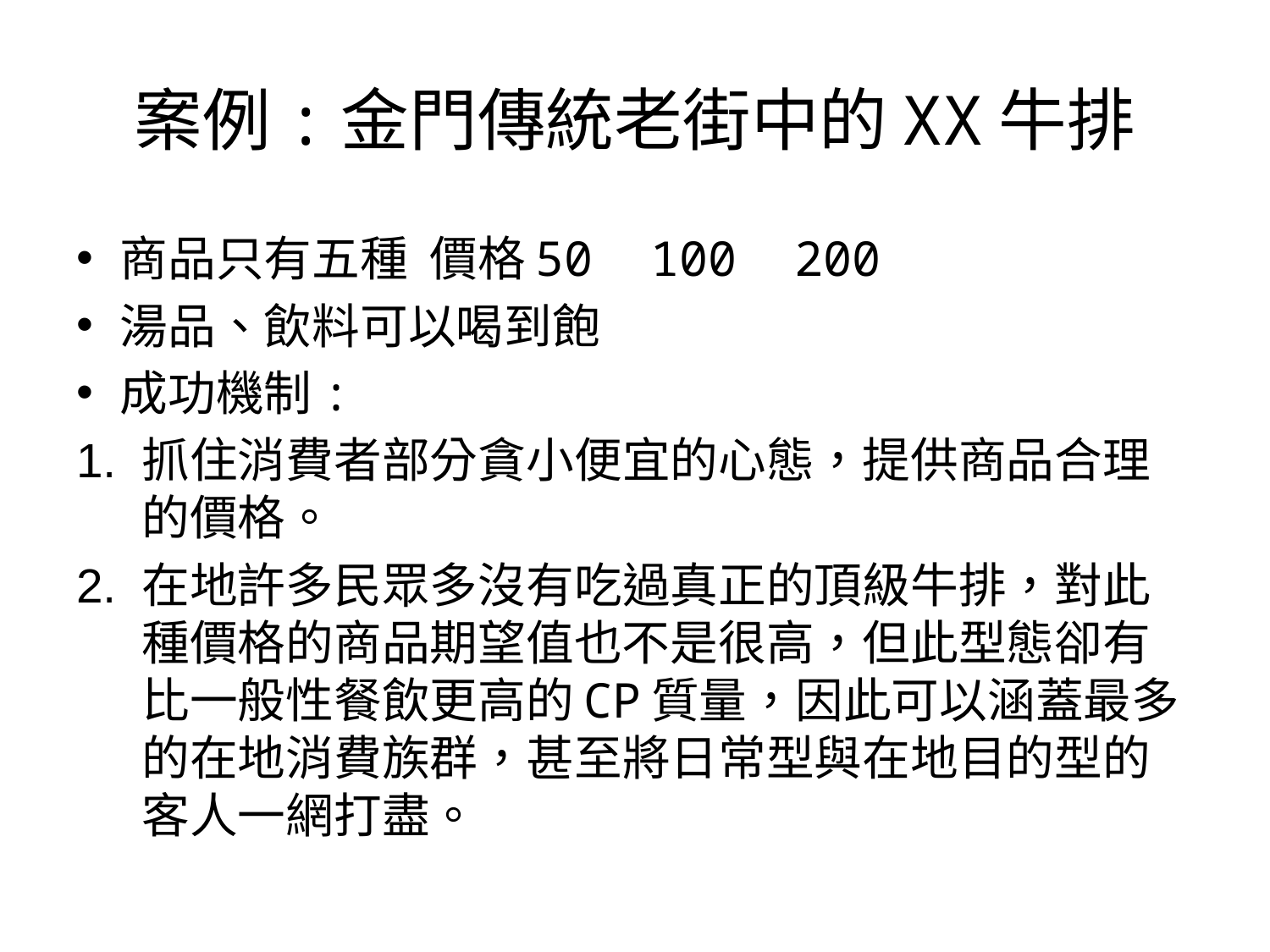

# 案例:金門傳統老街中的XX牛排
商品只有五種  價格50  100  200
湯品、飲料可以喝到飽
成功機制:
抓住消費者部分貪小便宜的心態，提供商品合理的價格。
在地許多民眾多沒有吃過真正的頂級牛排，對此種價格的商品期望值也不是很高，但此型態卻有比一般性餐飲更高的CP質量，因此可以涵蓋最多的在地消費族群，甚至將日常型與在地目的型的客人一網打盡。